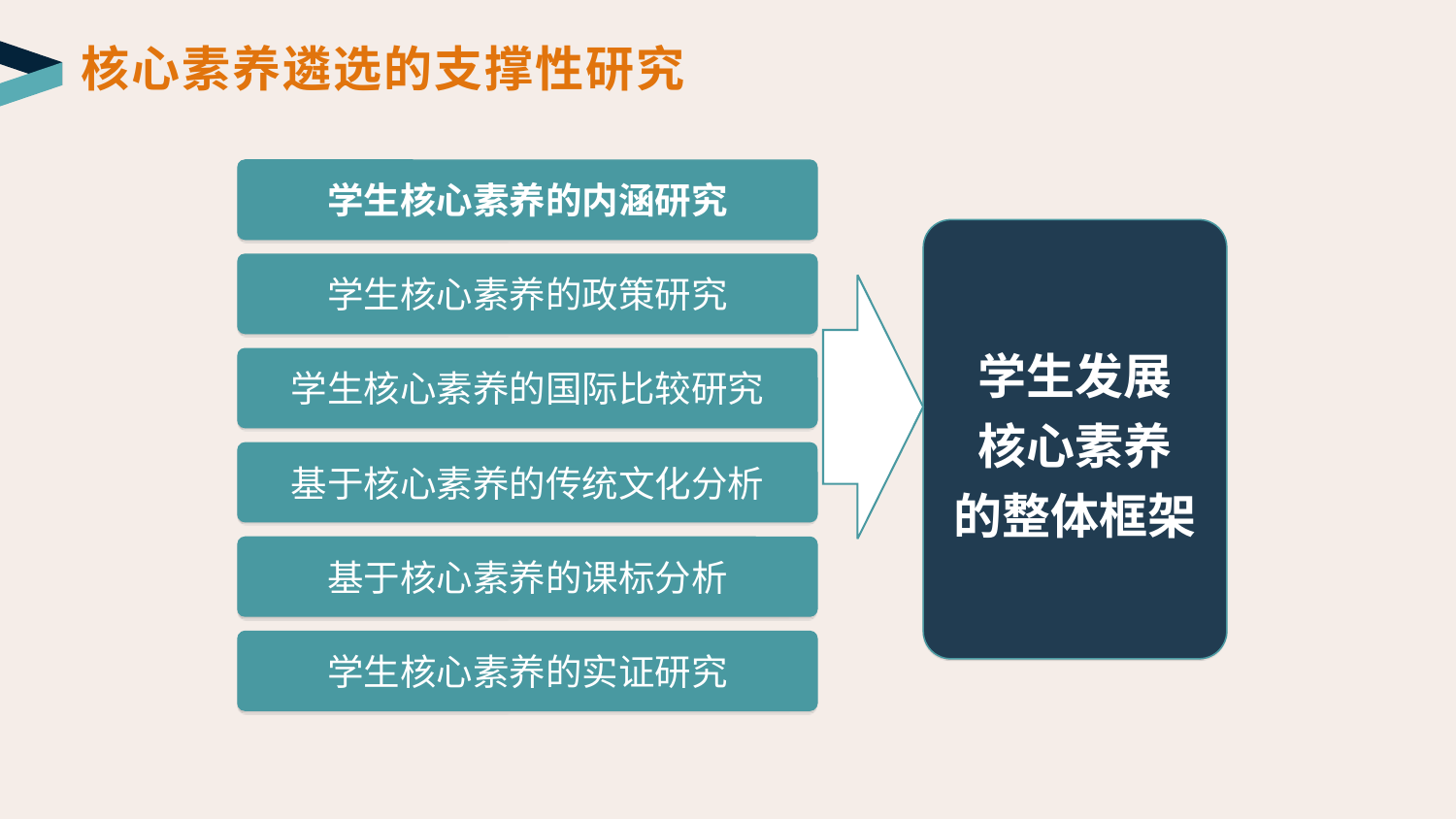

核心素养遴选的支撑性研究

学生核心素养的内涵研究
学生核心素养的政策研究
学生核心素养的国际比较研究
基于核心素养的传统文化分析
基于核心素养的课标分析
学生核心素养的实证研究
学生发展
核心素养
的整体框架